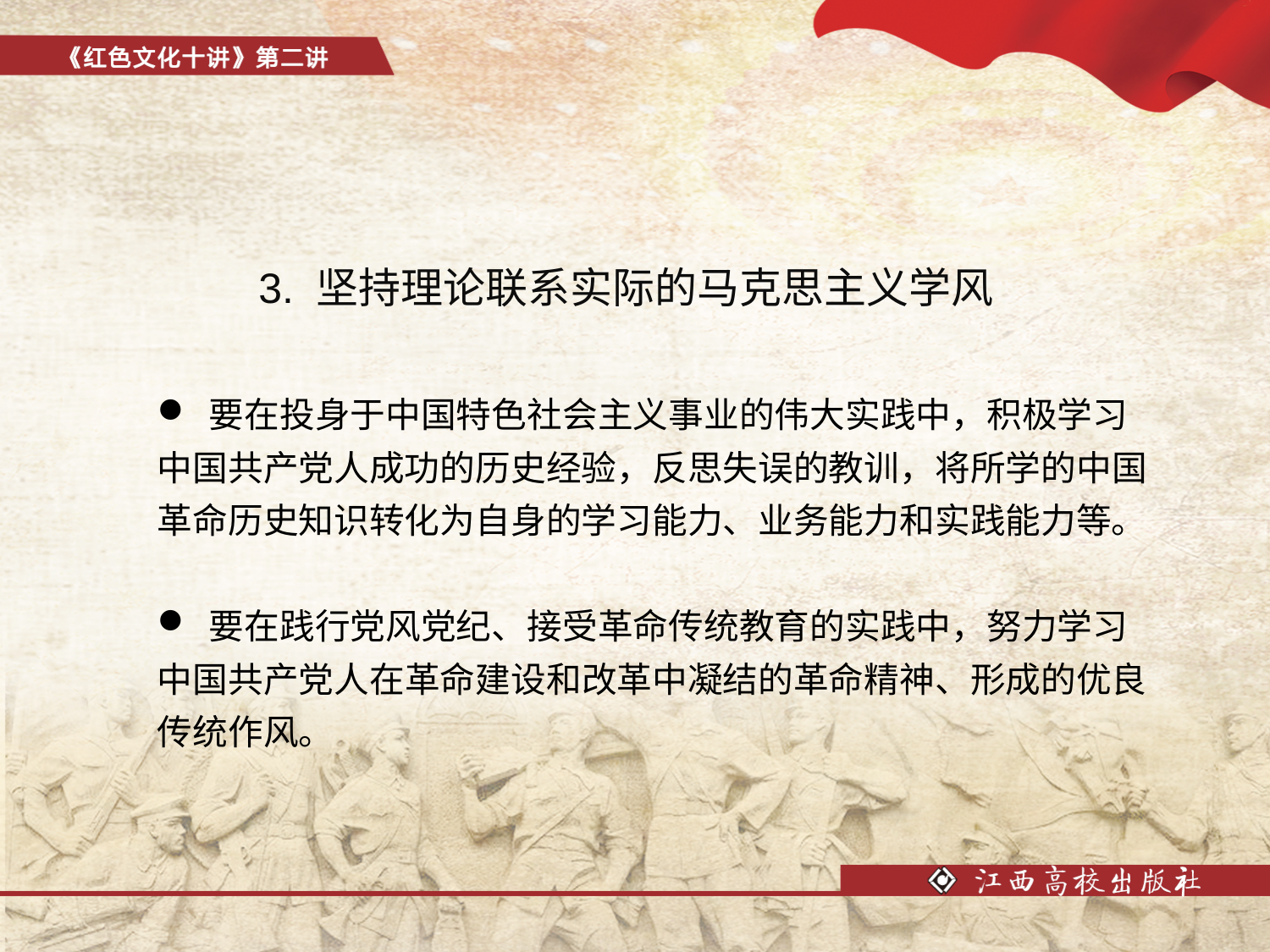

3. 坚持理论联系实际的马克思主义学风
 要在投身于中国特色社会主义事业的伟大实践中，积极学习中国共产党人成功的历史经验，反思失误的教训，将所学的中国革命历史知识转化为自身的学习能力、业务能力和实践能力等。

 要在践行党风党纪、接受革命传统教育的实践中，努力学习中国共产党人在革命建设和改革中凝结的革命精神、形成的优良传统作风。